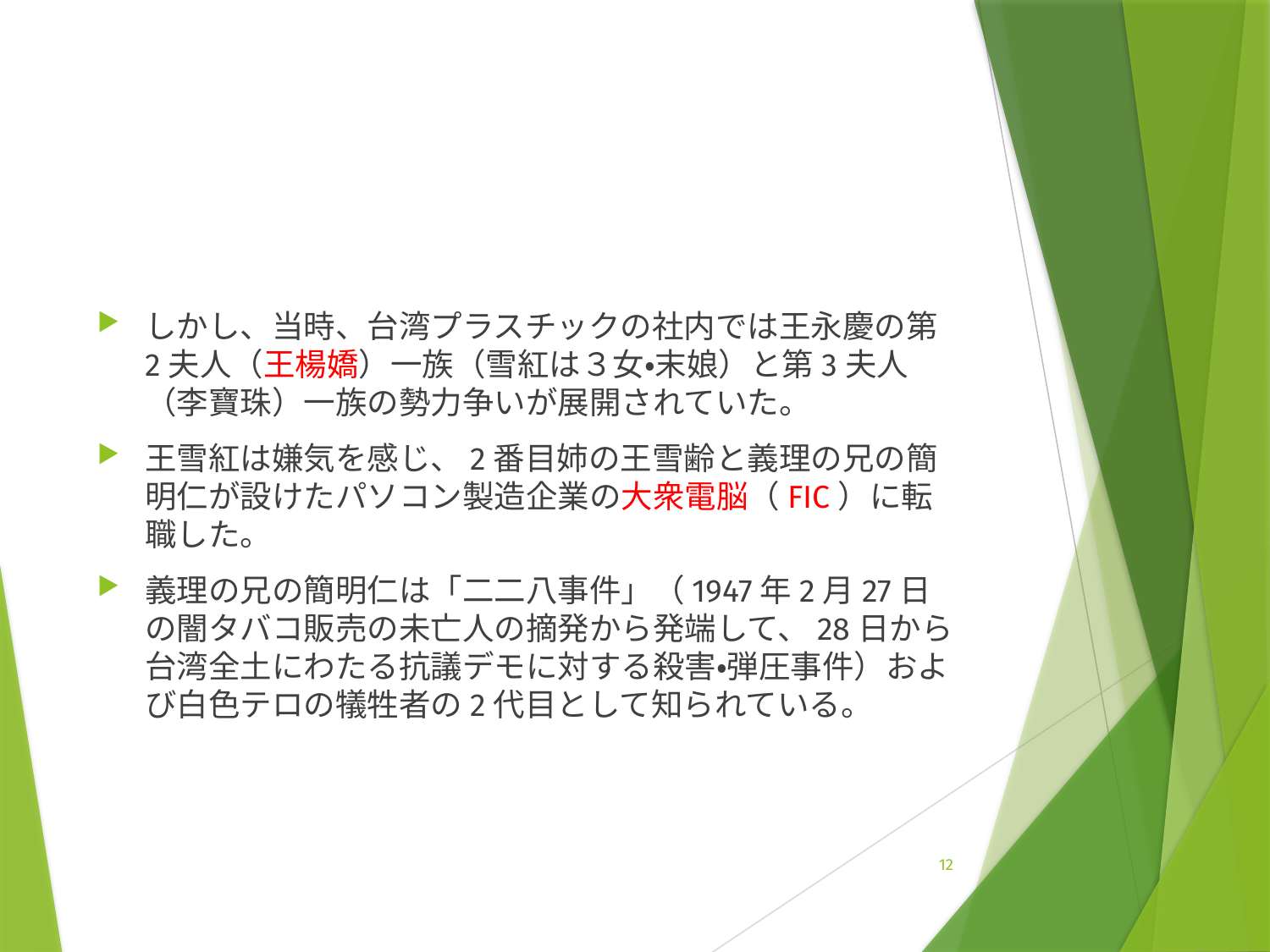

#
しかし、当時、台湾プラスチックの社内では王永慶の第2夫人（王楊嬌）一族（雪紅は３女・末娘）と第3夫人（李寶珠）一族の勢力争いが展開されていた。
王雪紅は嫌気を感じ、2番目姉の王雪齢と義理の兄の簡明仁が設けたパソコン製造企業の大衆電脳（FIC）に転職した。
義理の兄の簡明仁は「二二八事件」（1947年2月27日の闇タバコ販売の未亡人の摘発から発端して、28日から台湾全土にわたる抗議デモに対する殺害・弾圧事件）および白色テロの犠牲者の2代目として知られている。
12